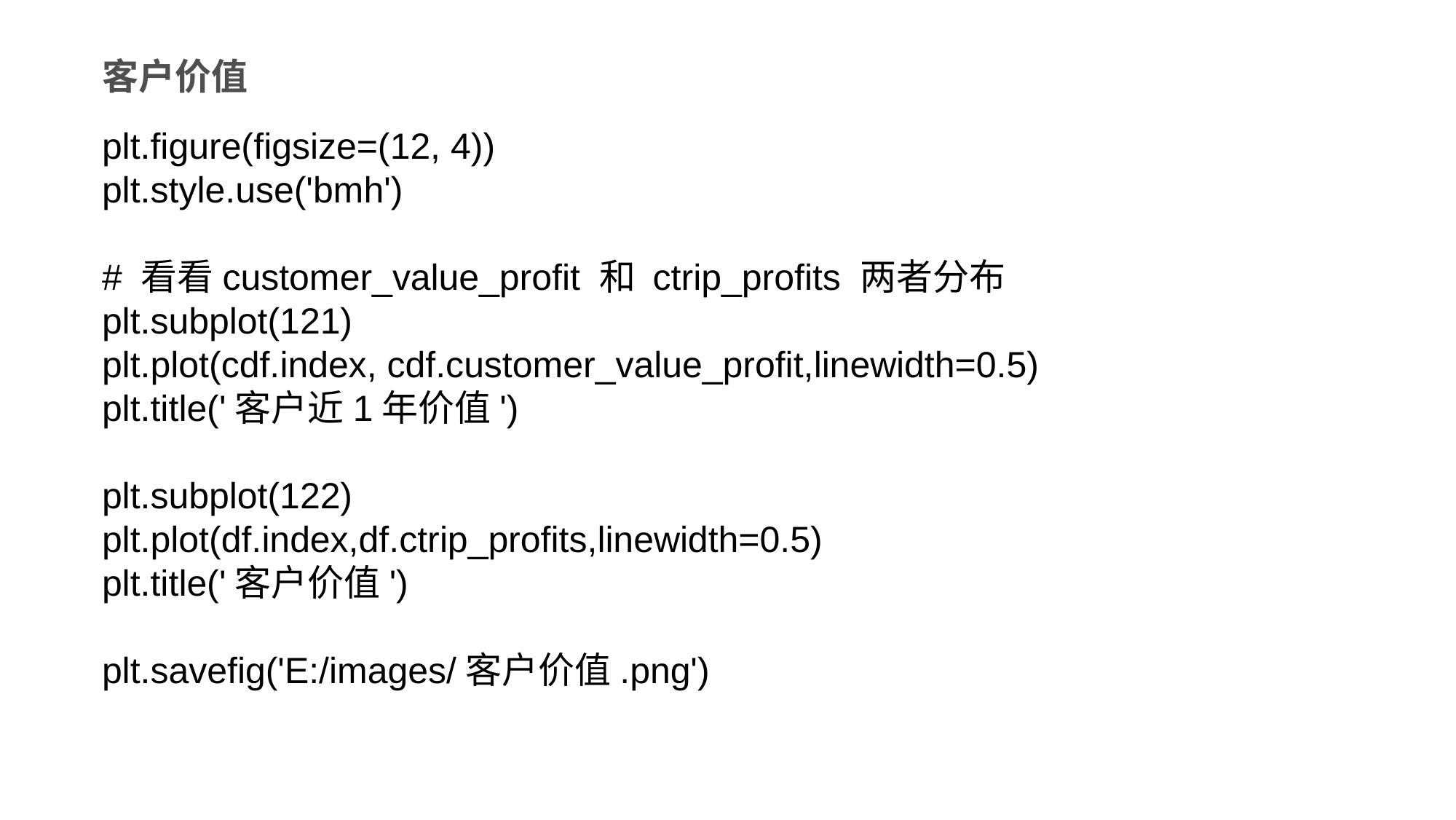

客户价值
plt.figure(figsize=(12, 4))
plt.style.use('bmh')

# 看看customer_value_profit 和 ctrip_profits 两者分布
plt.subplot(121)
plt.plot(cdf.index, cdf.customer_value_profit,linewidth=0.5)
plt.title('客户近1年价值')

plt.subplot(122)
plt.plot(df.index,df.ctrip_profits,linewidth=0.5)
plt.title('客户价值')

plt.savefig('E:/images/客户价值.png')